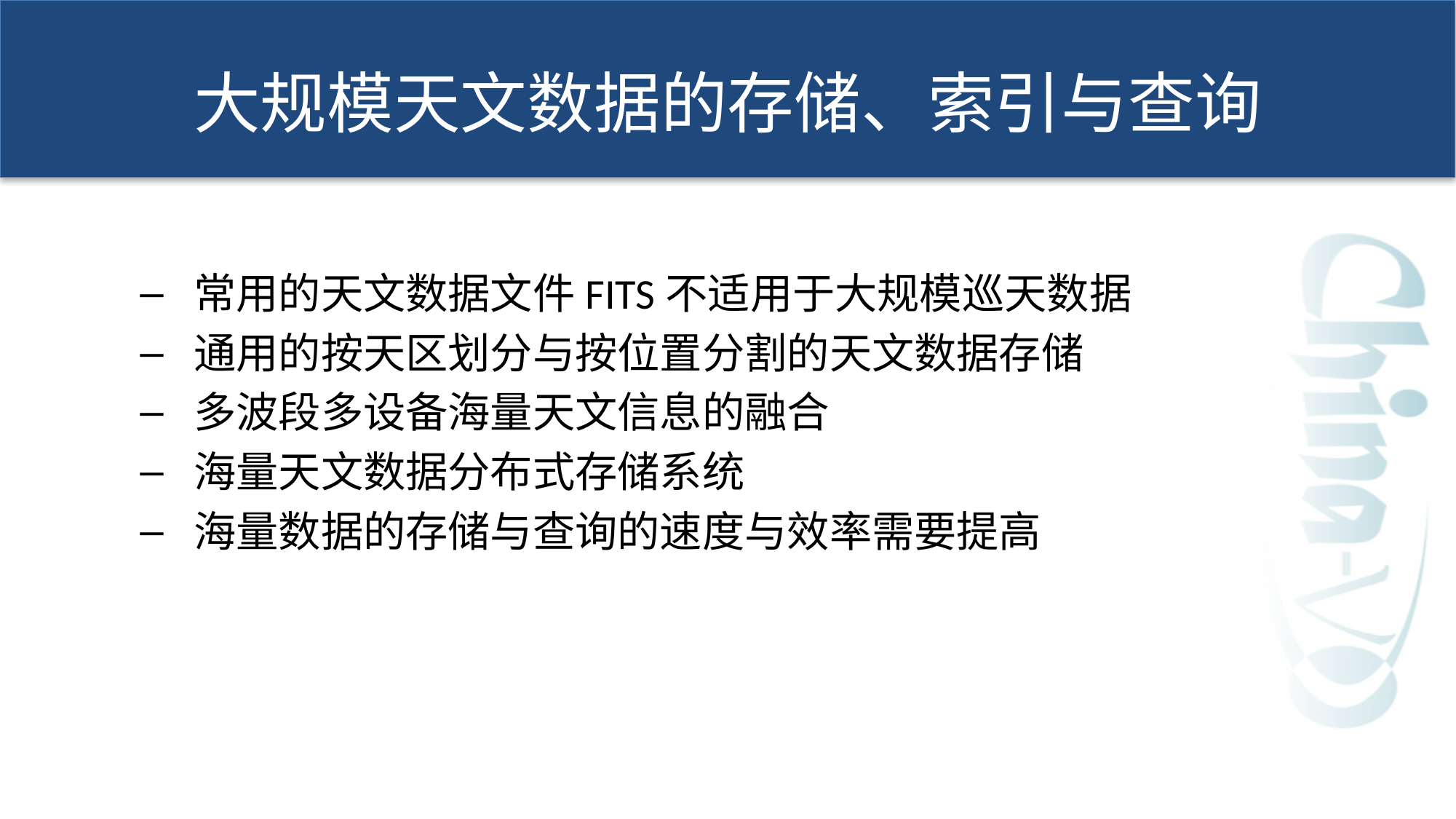

# 大规模天文数据的存储、索引与查询

 常用的天文数据文件FITS不适用于大规模巡天数据
 通用的按天区划分与按位置分割的天文数据存储
 多波段多设备海量天文信息的融合
 海量天文数据分布式存储系统
 海量数据的存储与查询的速度与效率需要提高